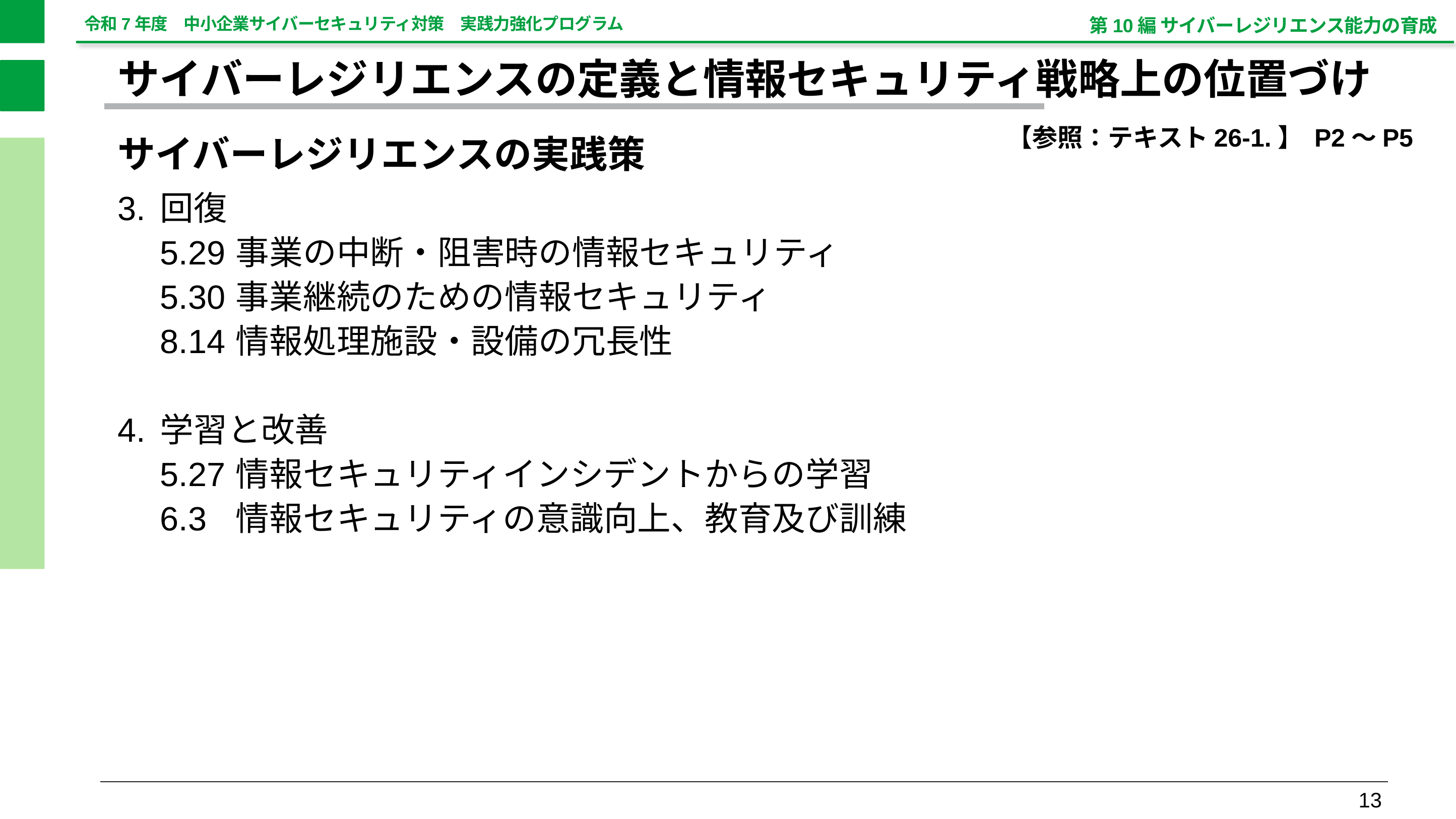

第10編 サイバーレジリエンス能力の育成
サイバーレジリエンスの定義と情報セキュリティ戦略上の位置づけ
【参照：テキスト26-1.】 P2～P5
サイバーレジリエンスの実践策
回復
5.29	事業の中断・阻害時の情報セキュリティ
5.30	事業継続のための情報セキュリティ
8.14	情報処理施設・設備の冗長性

学習と改善
5.27	情報セキュリティインシデントからの学習
6.3	情報セキュリティの意識向上、教育及び訓練